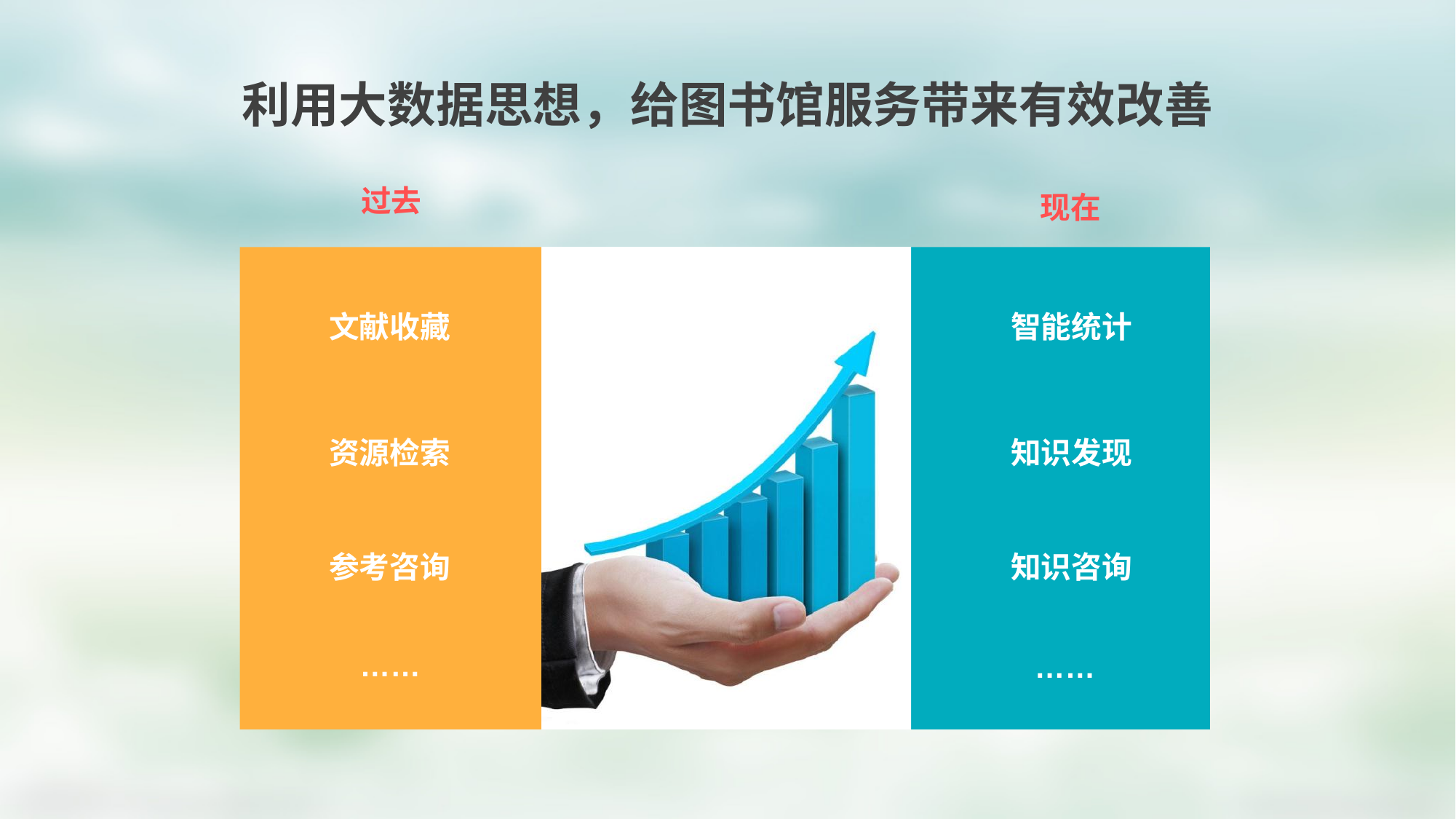

利用大数据思想，给图书馆服务带来有效改善
过去
现在

文献收藏
智能统计
资源检索
知识发现
参考咨询
知识咨询
……
……